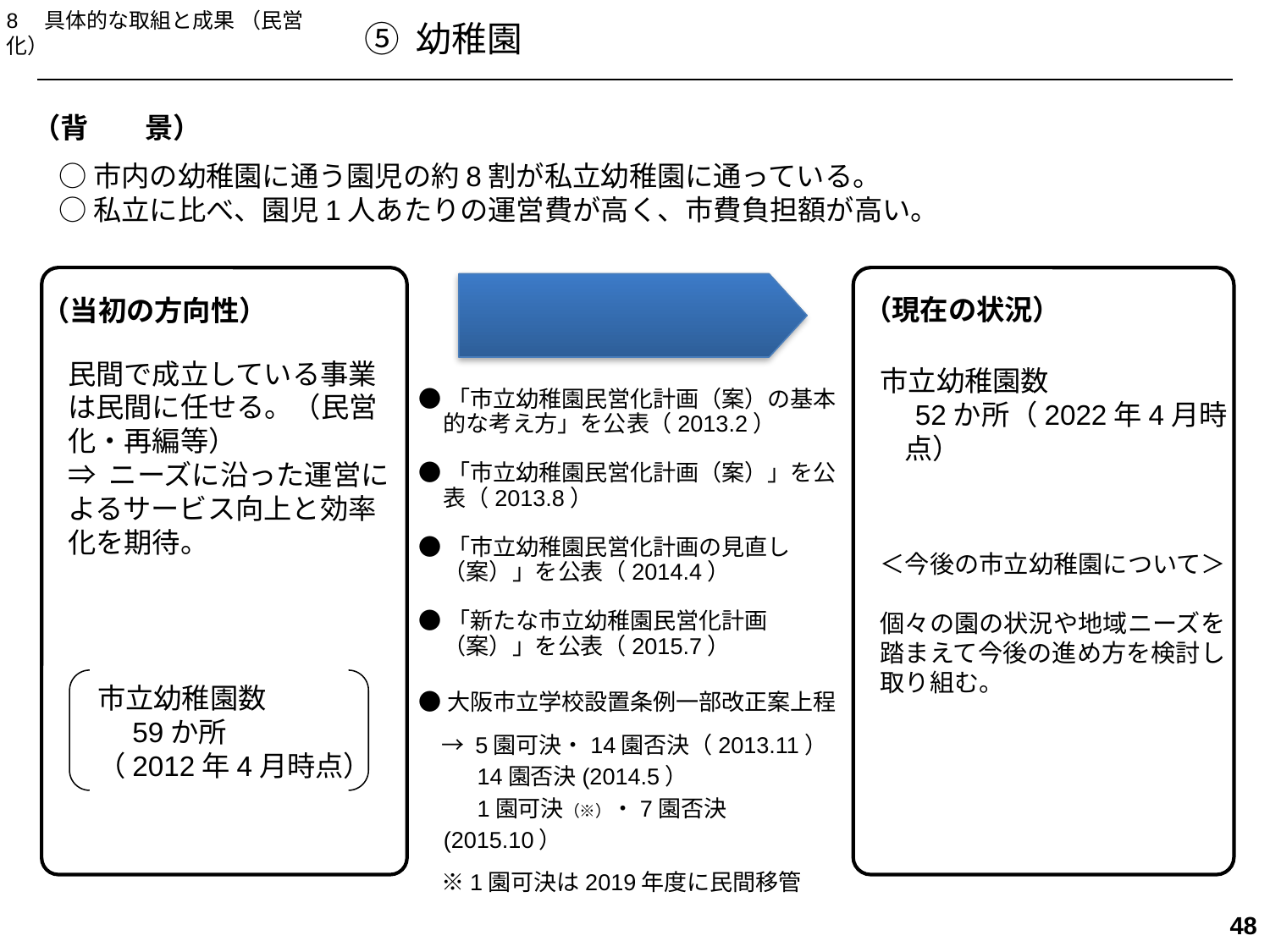

8　具体的な取組と成果 （民営化）
⑤ 幼稚園
（背　　景）
○市内の幼稚園に通う園児の約8割が私立幼稚園に通っている。
○私立に比べ、園児1人あたりの運営費が高く、市費負担額が高い。

（現在の状況）
（当初の方向性）
民間で成立している事業は民間に任せる。（民営化・再編等）
⇒ ニーズに沿った運営によるサービス向上と効率化を期待。

市立幼稚園数
　52か所（2022年4月時点）
●「市立幼稚園民営化計画（案）の基本的な考え方」を公表（2013.2）

●「市立幼稚園民営化計画（案）」を公表（2013.8）

●「市立幼稚園民営化計画の見直し（案）」を公表（2014.4）

●「新たな市立幼稚園民営化計画（案）」を公表（2015.7）

●大阪市立学校設置条例一部改正案上程
　→ 5園可決・14園否決（2013.11）
　 14園否決(2014.5）
　 1園可決（※）・7園否決(2015.10）
　※1園可決は2019年度に民間移管
＜今後の市立幼稚園について＞

個々の園の状況や地域ニーズを踏まえて今後の進め方を検討し取り組む。

市立幼稚園数
　59か所
（2012年4月時点）
48